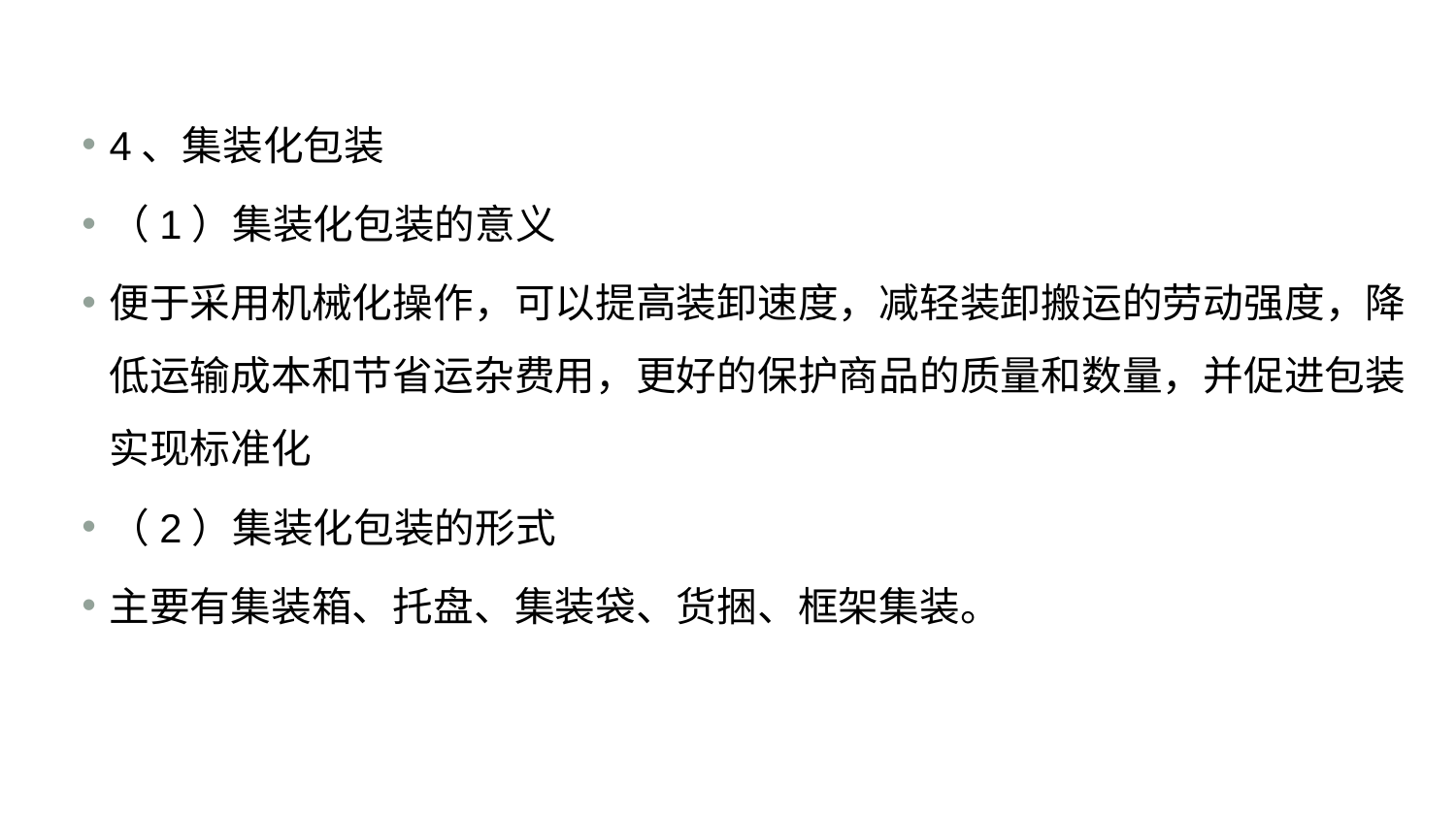

#
4、集装化包装
（1）集装化包装的意义
便于采用机械化操作，可以提高装卸速度，减轻装卸搬运的劳动强度，降低运输成本和节省运杂费用，更好的保护商品的质量和数量，并促进包装实现标准化
（2）集装化包装的形式
主要有集装箱、托盘、集装袋、货捆、框架集装。